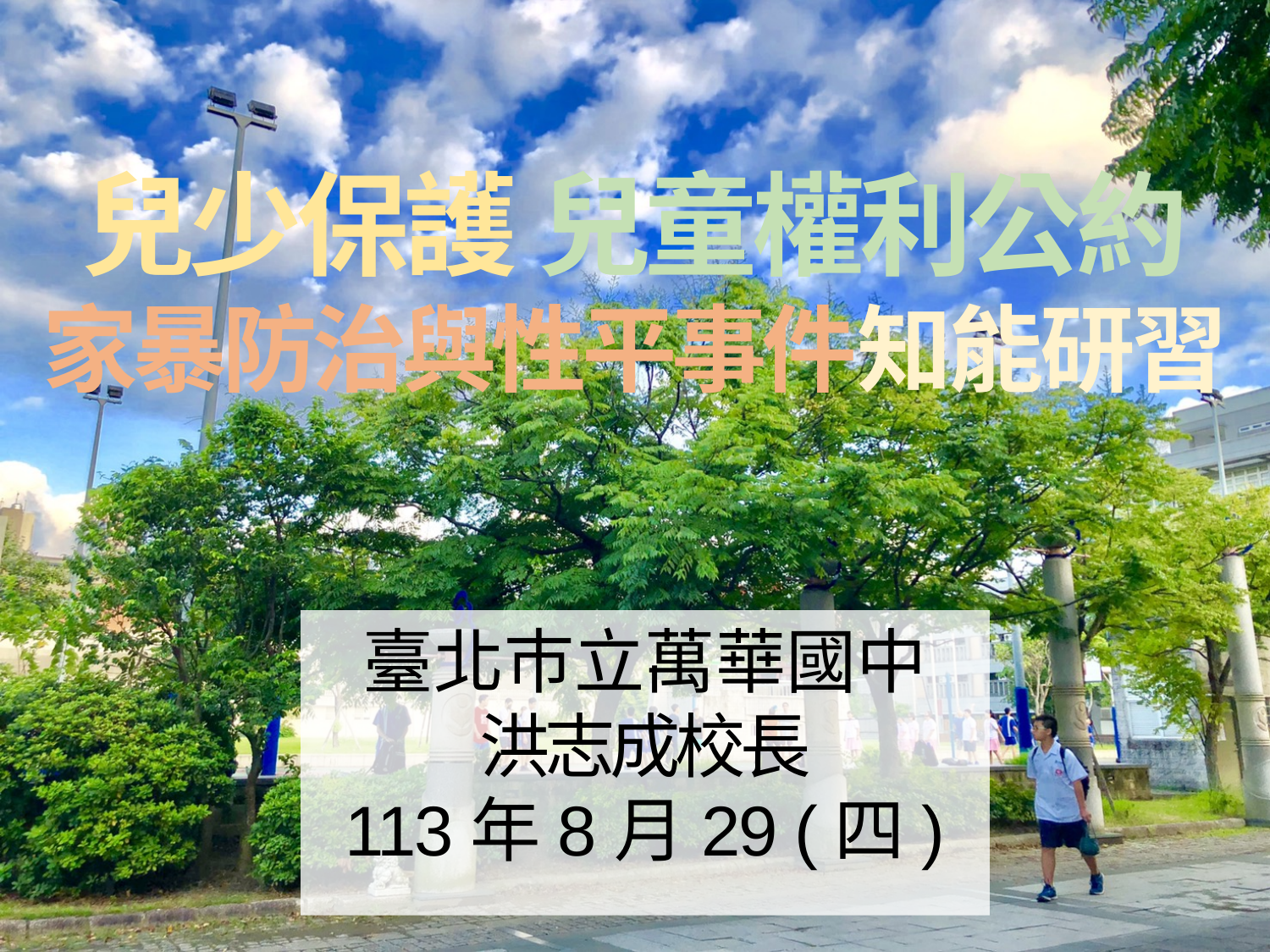

# 兒少保護 兒童權利公約 家暴防治與性平事件知能研習
臺北巿立萬華國中
洪志成校長
113年8月29 (四)